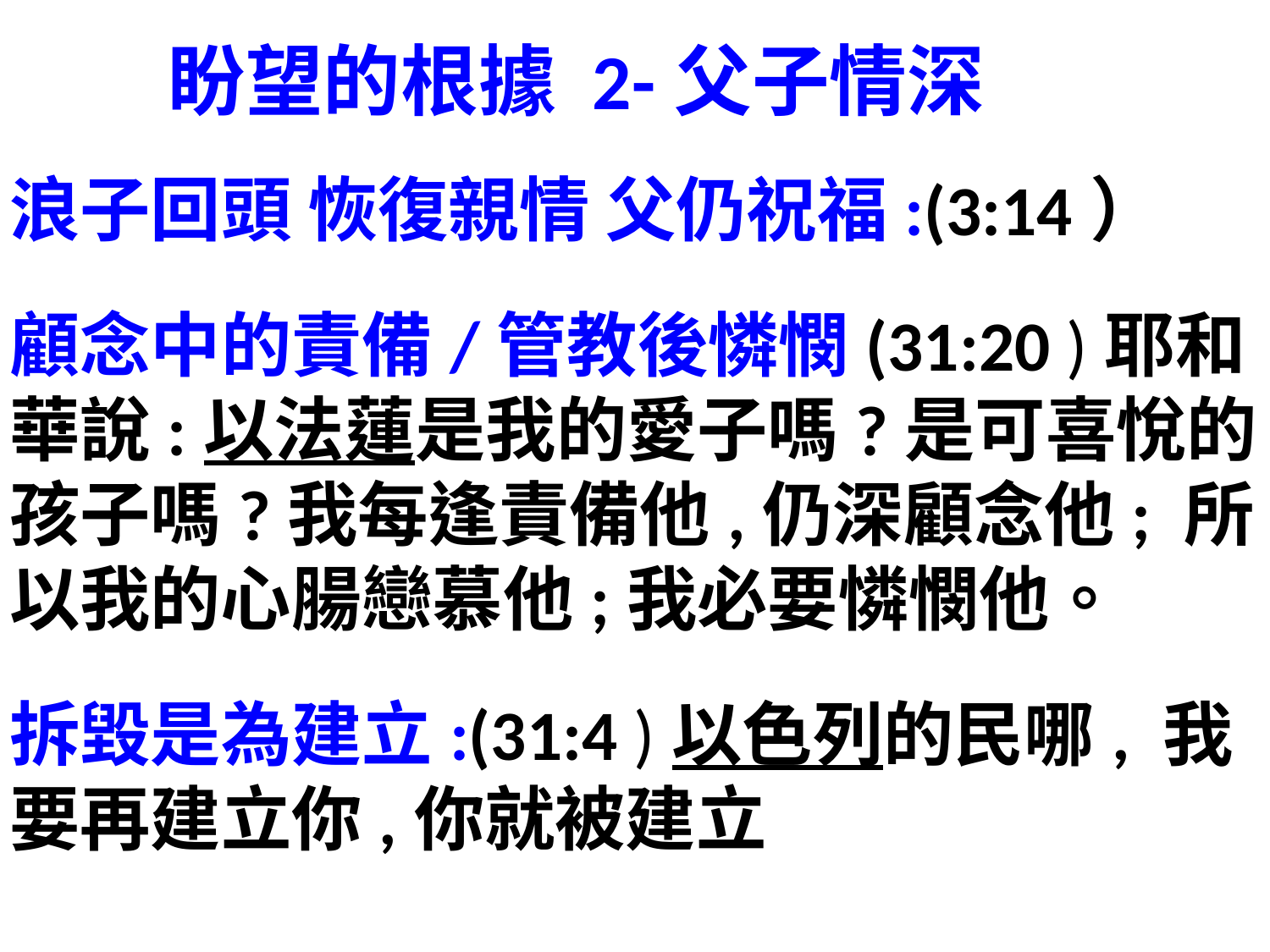

盼望的根據 2-父子情深
浪子回頭 恢復親情 父仍祝福:(3:14）

顧念中的責備/管教後憐憫(31:20 )耶和華說:以法蓮是我的愛子嗎?是可喜悅的孩子嗎?我每逢責備他,仍深顧念他; 所以我的心腸戀慕他;我必要憐憫他。

拆毀是為建立:(31:4 )以色列的民哪, 我要再建立你,你就被建立